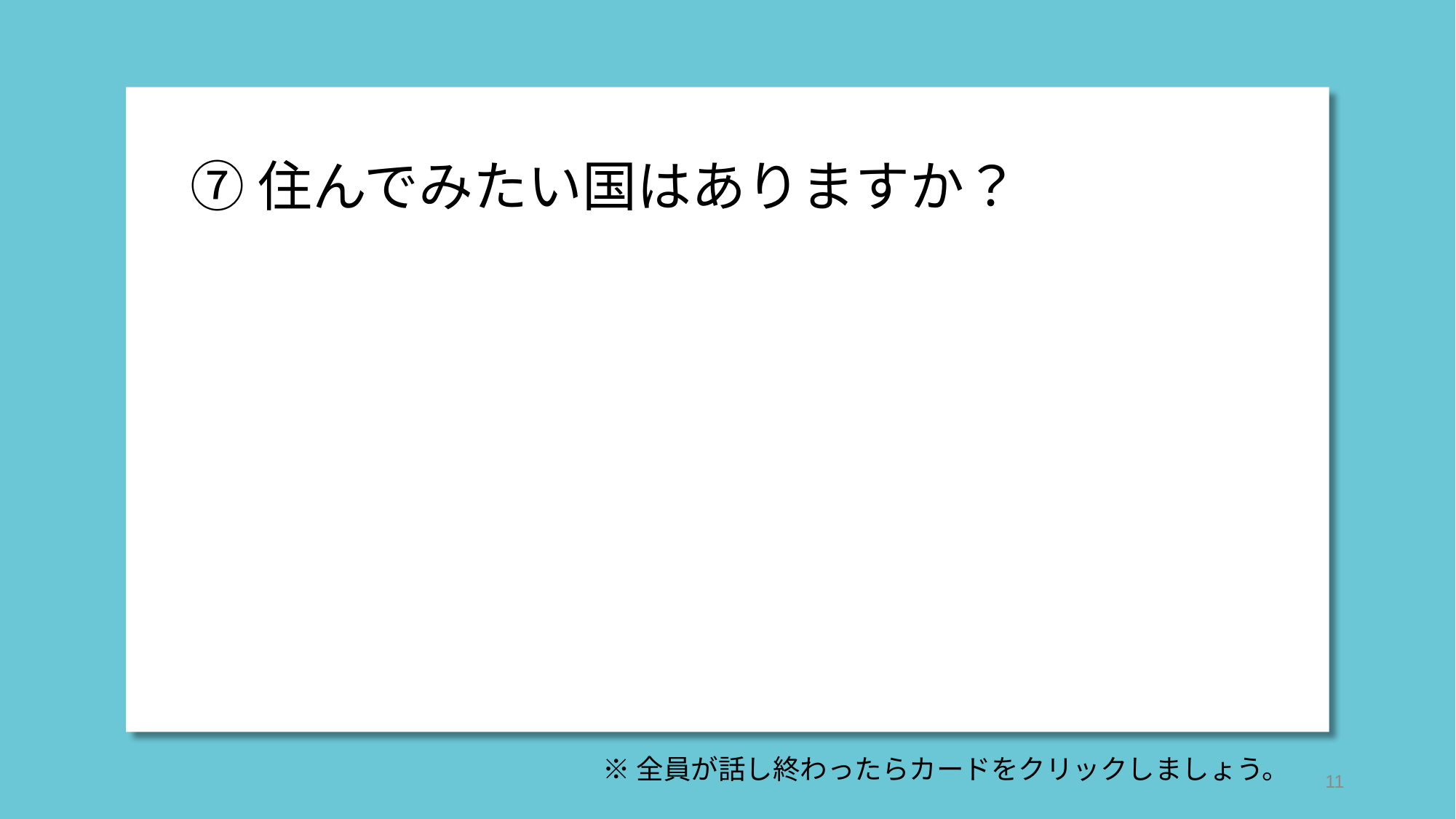

⑦住んでみたい国はありますか？
※全員が話し終わったらカードをクリックしましょう。
11